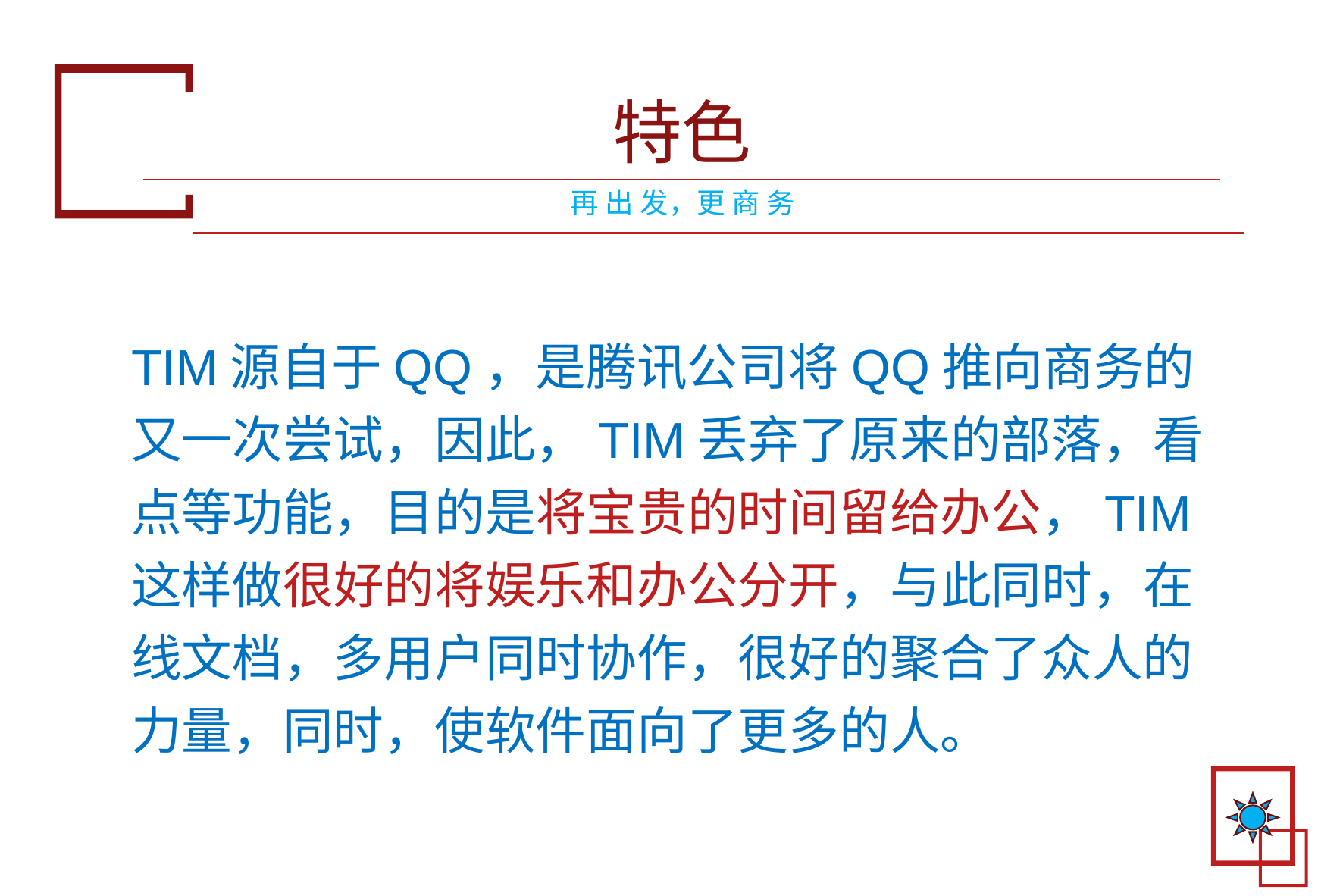

# 特色
再 出 发，更 商 务
TIM源自于QQ，是腾讯公司将QQ推向商务的又一次尝试，因此，TIM丢弃了原来的部落，看点等功能，目的是将宝贵的时间留给办公，TIM这样做很好的将娱乐和办公分开，与此同时，在线文档，多用户同时协作，很好的聚合了众人的力量，同时，使软件面向了更多的人。